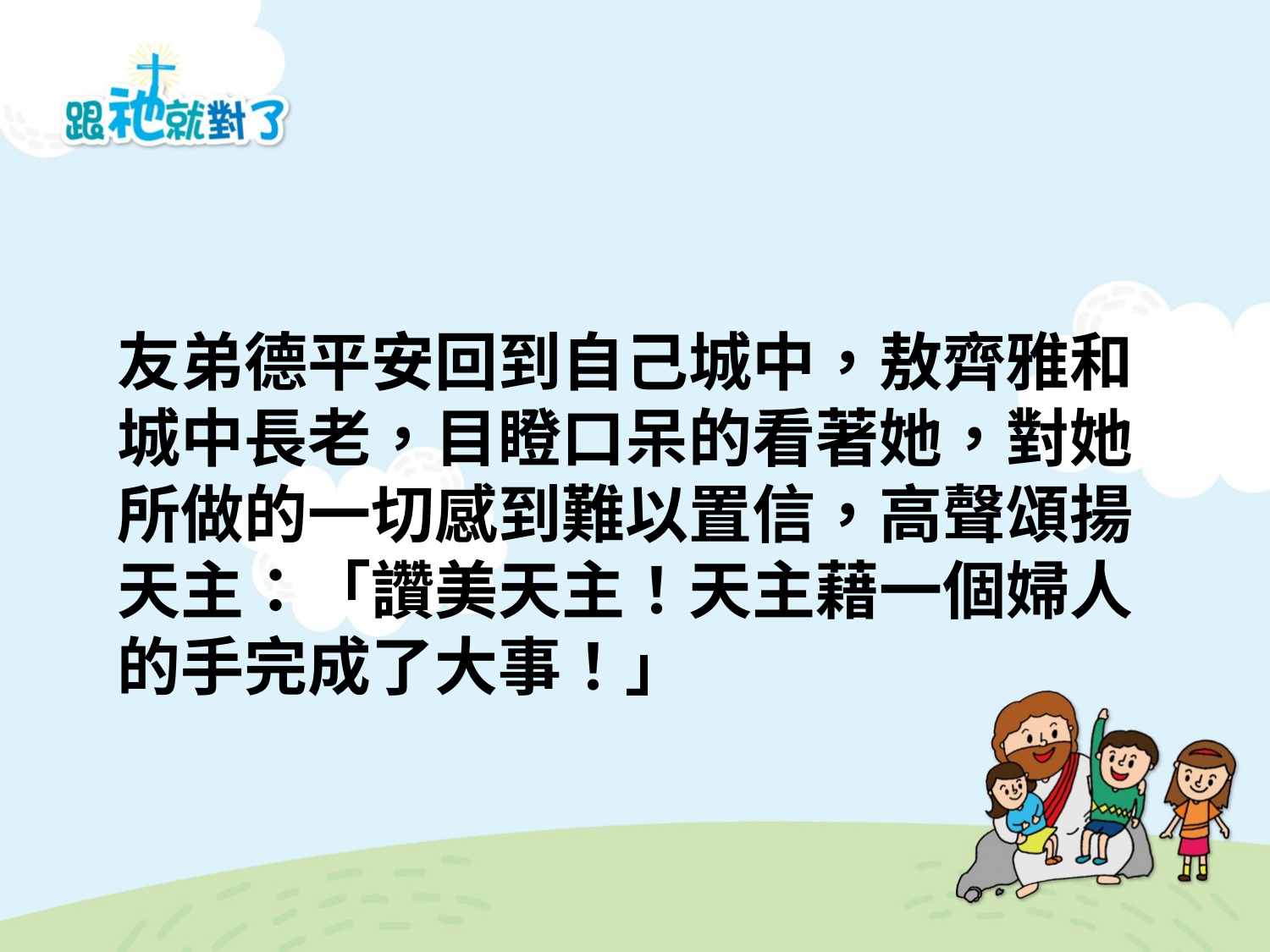

友弟德平安回到自己城中，敖齊雅和城中長老，目瞪口呆的看著她，對她所做的一切感到難以置信，高聲頌揚天主：「讚美天主！天主藉一個婦人的手完成了大事！」